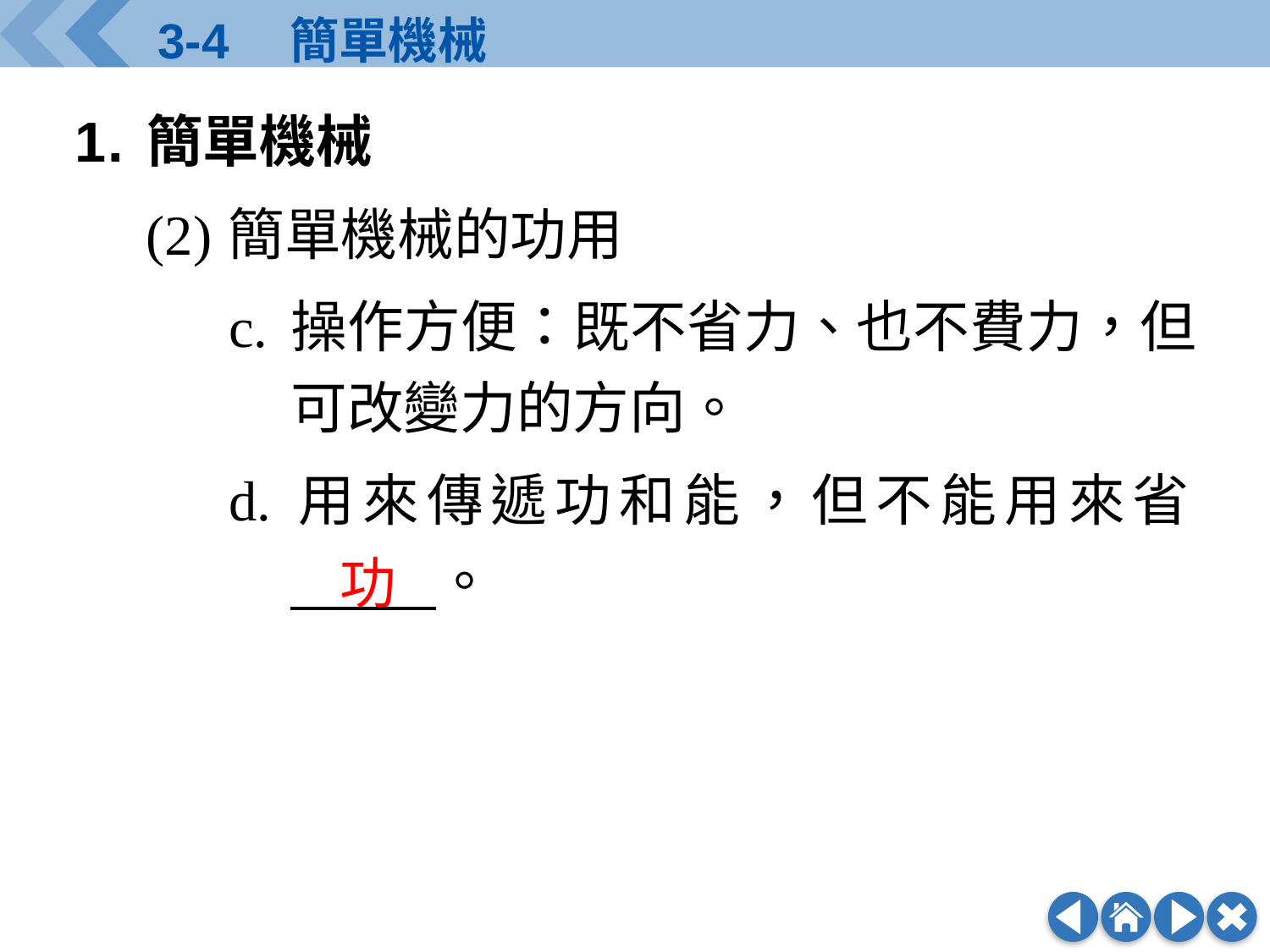

簡單機械
(2)	簡單機械的功用
c.	操作方便：既不省力、也不費力，但可改變力的方向。
d.	用來傳遞功和能，但不能用來省
　       。
功